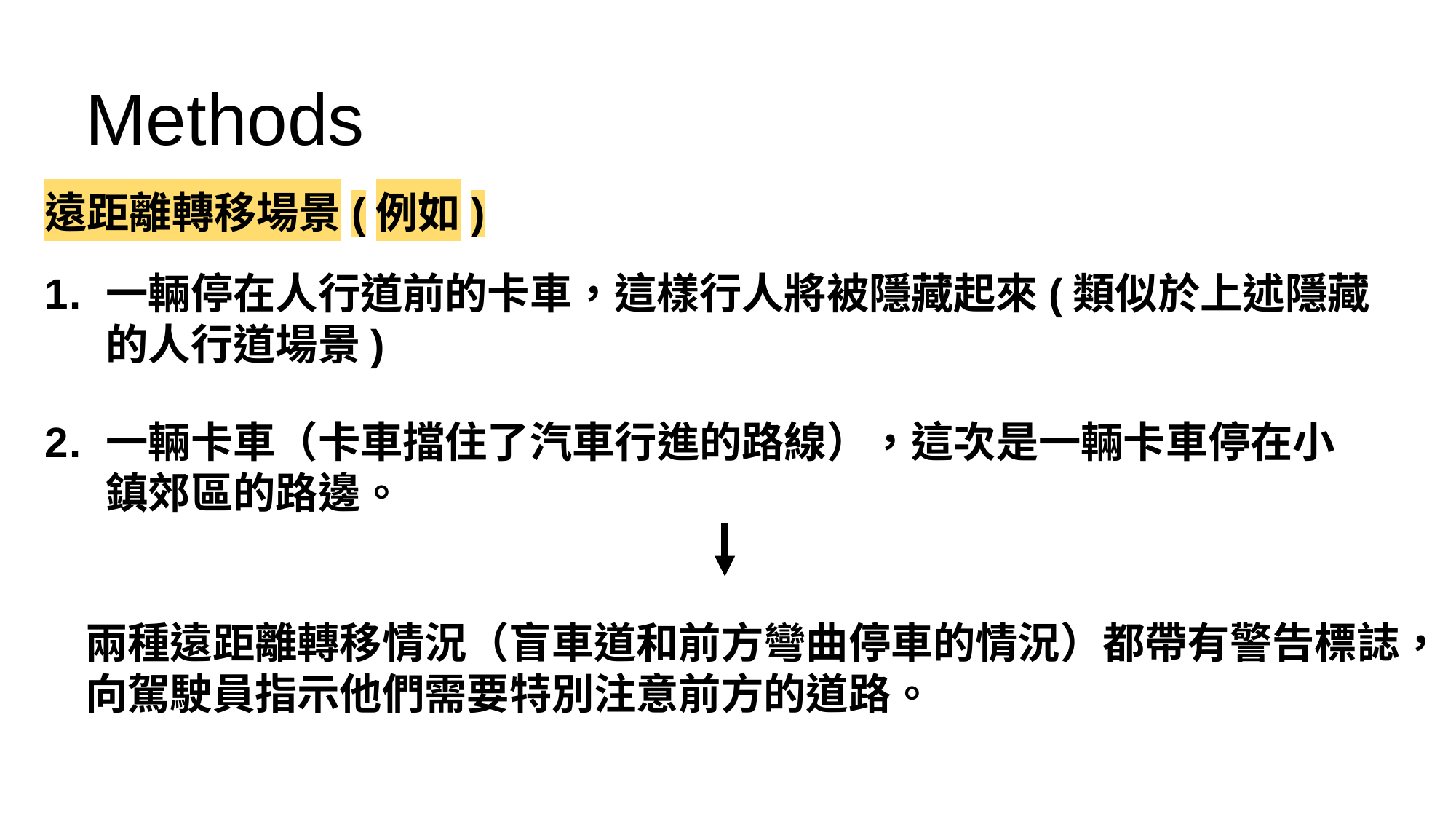

Methods
遠距離轉移場景(例如)
一輛停在人行道前的卡車，這樣行人將被隱藏起來(類似於上述隱藏的人行道場景)
一輛卡車（卡車擋住了汽車行進的路線），這次是一輛卡車停在小鎮郊區的路邊。
兩種遠距離轉移情況（盲車道和前方彎曲停車的情況）都帶有警告標誌，向駕駛員指示他們需要特別注意前方的道路。